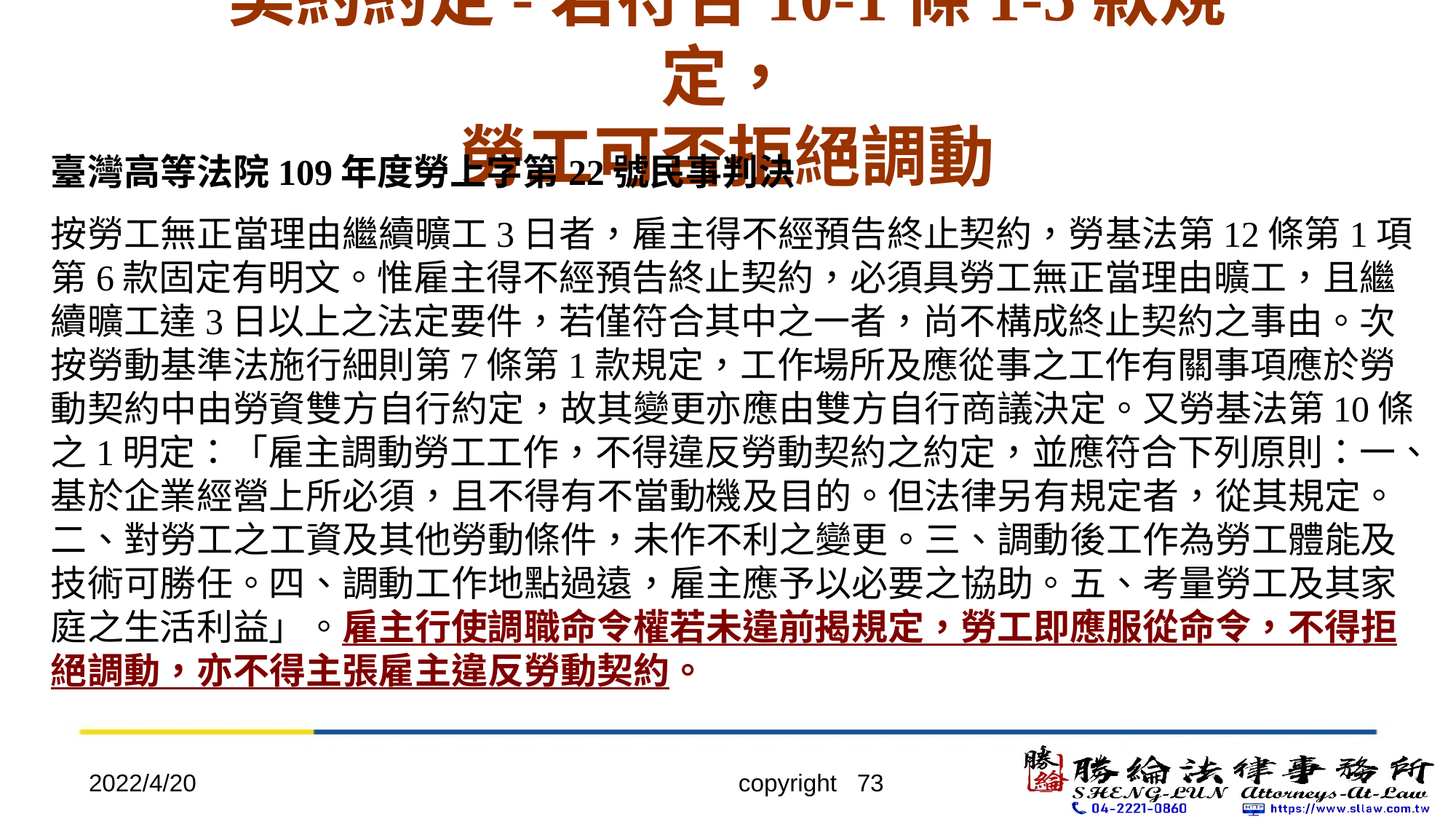

# 契約約定-若符合10-1條1-5款規定， 勞工可否拒絕調動

臺灣高等法院109年度勞上字第22號民事判決

按勞工無正當理由繼續曠工3日者，雇主得不經預告終止契約，勞基法第12條第1項第6款固定有明文。惟雇主得不經預告終止契約，必須具勞工無正當理由曠工，且繼續曠工達3日以上之法定要件，若僅符合其中之一者，尚不構成終止契約之事由。次按勞動基準法施行細則第7條第1款規定，工作場所及應從事之工作有關事項應於勞動契約中由勞資雙方自行約定，故其變更亦應由雙方自行商議決定。又勞基法第10條之1明定：「雇主調動勞工工作，不得違反勞動契約之約定，並應符合下列原則：一、基於企業經營上所必須，且不得有不當動機及目的。但法律另有規定者，從其規定。二、對勞工之工資及其他勞動條件，未作不利之變更。三、調動後工作為勞工體能及技術可勝任。四、調動工作地點過遠，雇主應予以必要之協助。五、考量勞工及其家庭之生活利益」。雇主行使調職命令權若未違前揭規定，勞工即應服從命令，不得拒絕調動，亦不得主張雇主違反勞動契約。

2022/4/20
copyright   73